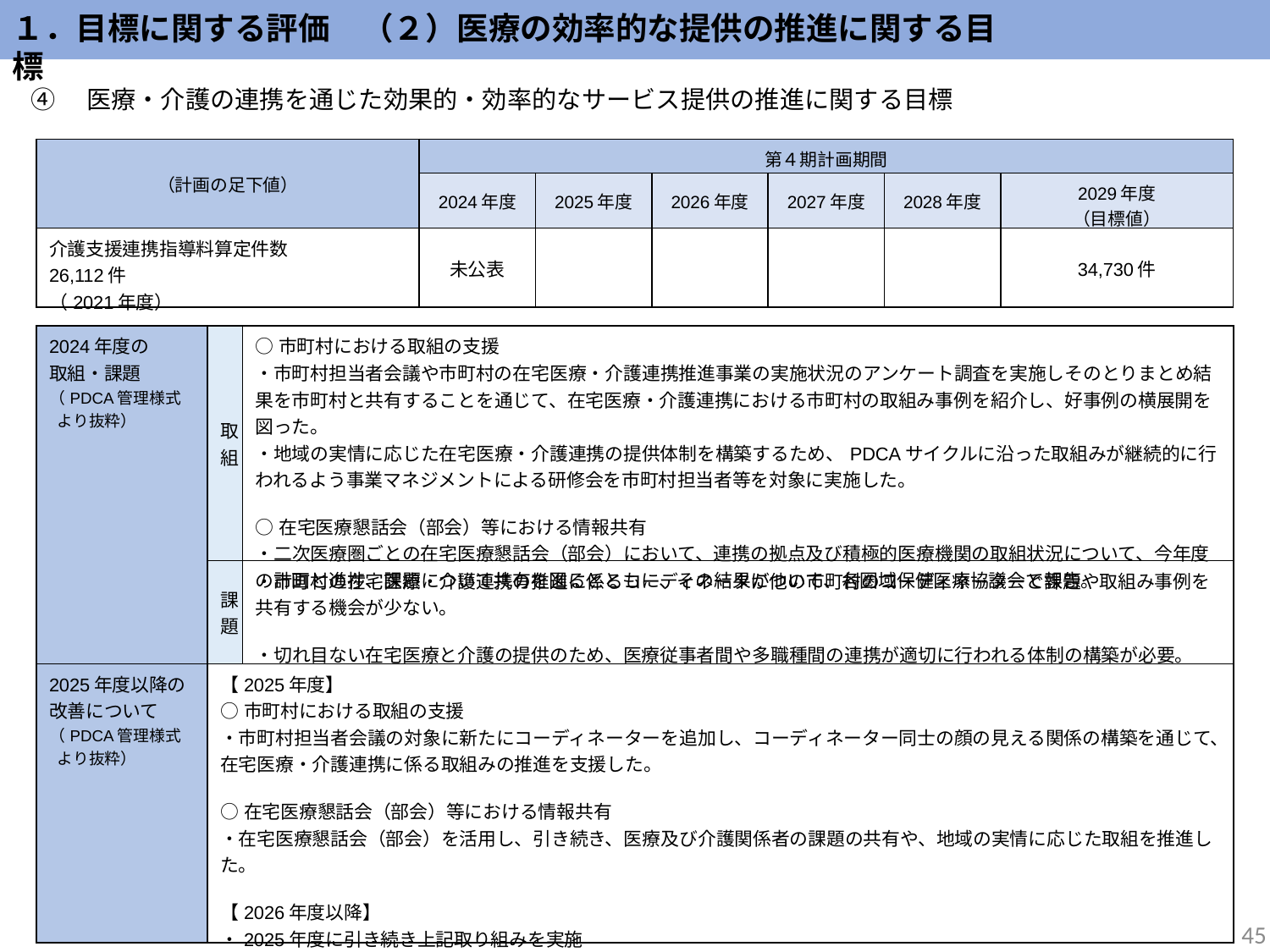

１．目標に関する評価　（２）医療の効率的な提供の推進に関する目標
④　医療・介護の連携を通じた効果的・効率的なサービス提供の推進に関する目標
| （計画の足下値） | 第４期計画期間 |  |  |  |  |  |
| --- | --- | --- | --- | --- | --- | --- |
| 2023年度 （計画の足下値） | 2024年度 | 2025年度 | 2026年度 | 2027年度 | 2028年度 | 2029年度 （目標値） |
| 介護支援連携指導料算定件数 26,112件 （2021年度） | 未公表 |  |  |  |  | 34,730件 |
| 2024年度の 取組・課題 （PDCA管理様式 より抜粋） | 取組 | ○市町村における取組の支援 ・市町村担当者会議や市町村の在宅医療・介護連携推進事業の実施状況のアンケート調査を実施しそのとりまとめ結果を市町村と共有することを通じて、在宅医療・介護連携における市町村の取組み事例を紹介し、好事例の横展開を図った。 ・地域の実情に応じた在宅医療・介護連携の提供体制を構築するため、PDCAサイクルに沿った取組みが継続的に行われるよう事業マネジメントによる研修会を市町村担当者等を対象に実施した。 ○在宅医療懇話会（部会）等における情報共有 ・二次医療圏ごとの在宅医療懇話会（部会）において、連携の拠点及び積極的医療機関の取組状況について、今年度の計画と進捗、課題について共有を図るとともに、その結果について、各圏域保健医療協議会で報告。 |
| --- | --- | --- |
|  | 課題 | ・市町村の在宅医療・介護連携の推進に係るコーディネータが他の市町村のコーディネーターと課題や取組み事例を共有する機会が少ない。 ・切れ目ない在宅医療と介護の提供のため、医療従事者間や多職種間の連携が適切に行われる体制の構築が必要。 |
| 2025年度以降の改善について （PDCA管理様式 より抜粋） | 【2025年度】 ○市町村における取組の支援 ・市町村担当者会議の対象に新たにコーディネーターを追加し、コーディネーター同士の顔の見える関係の構築を通じて、在宅医療・介護連携に係る取組みの推進を支援した。 ○在宅医療懇話会（部会）等における情報共有 ・在宅医療懇話会（部会）を活用し、引き続き、医療及び介護関係者の課題の共有や、地域の実情に応じた取組を推進した。 【2026年度以降】 ・2025年度に引き続き上記取り組みを実施 |  |
45